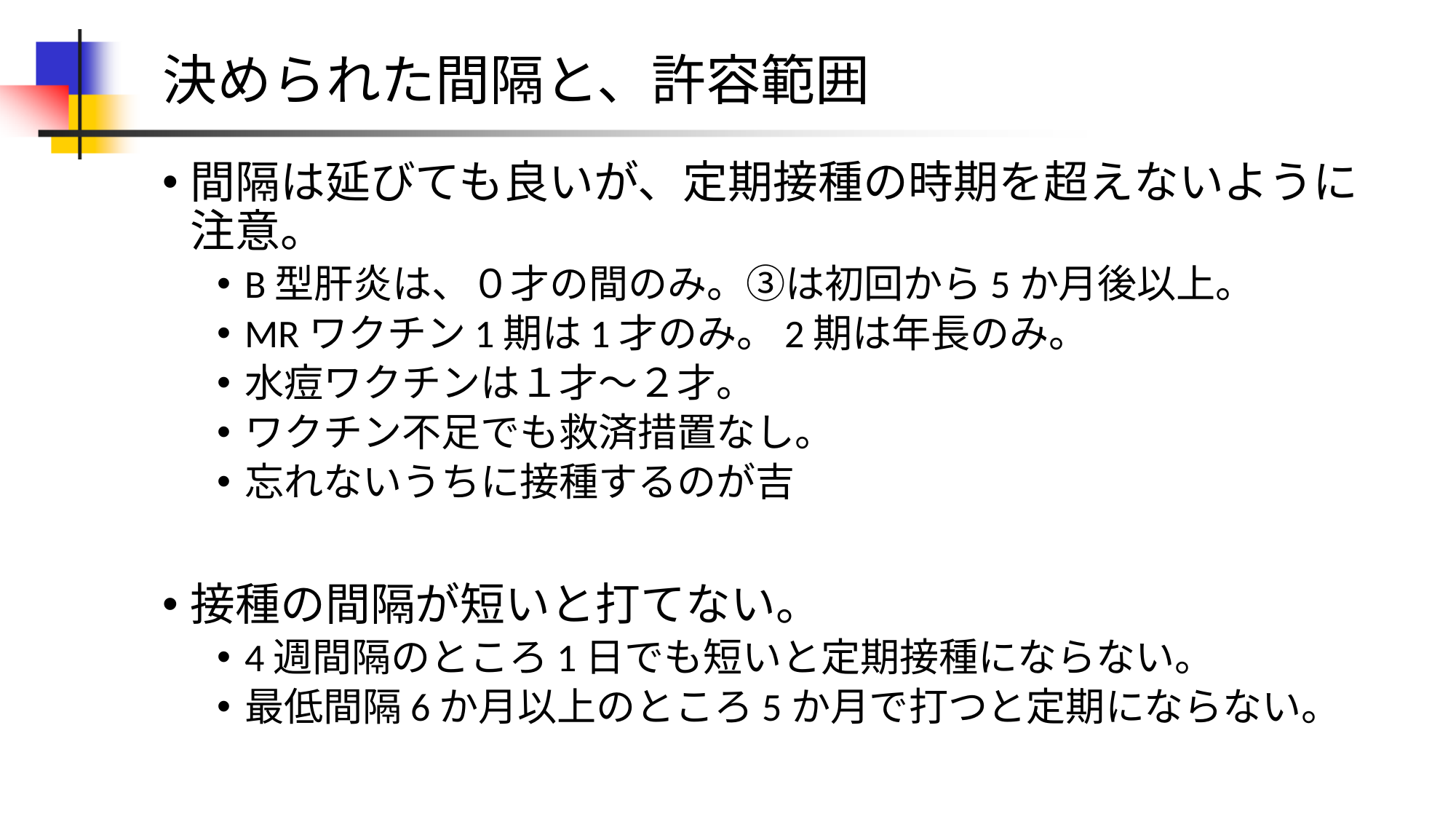

# 決められた間隔と、許容範囲
間隔は延びても良いが、定期接種の時期を超えないように注意。
B型肝炎は、０才の間のみ。③は初回から5か月後以上。
MRワクチン1期は1才のみ。2期は年長のみ。
水痘ワクチンは１才～２才。
ワクチン不足でも救済措置なし。
忘れないうちに接種するのが吉

接種の間隔が短いと打てない。
4週間隔のところ1日でも短いと定期接種にならない。
最低間隔6か月以上のところ5か月で打つと定期にならない。